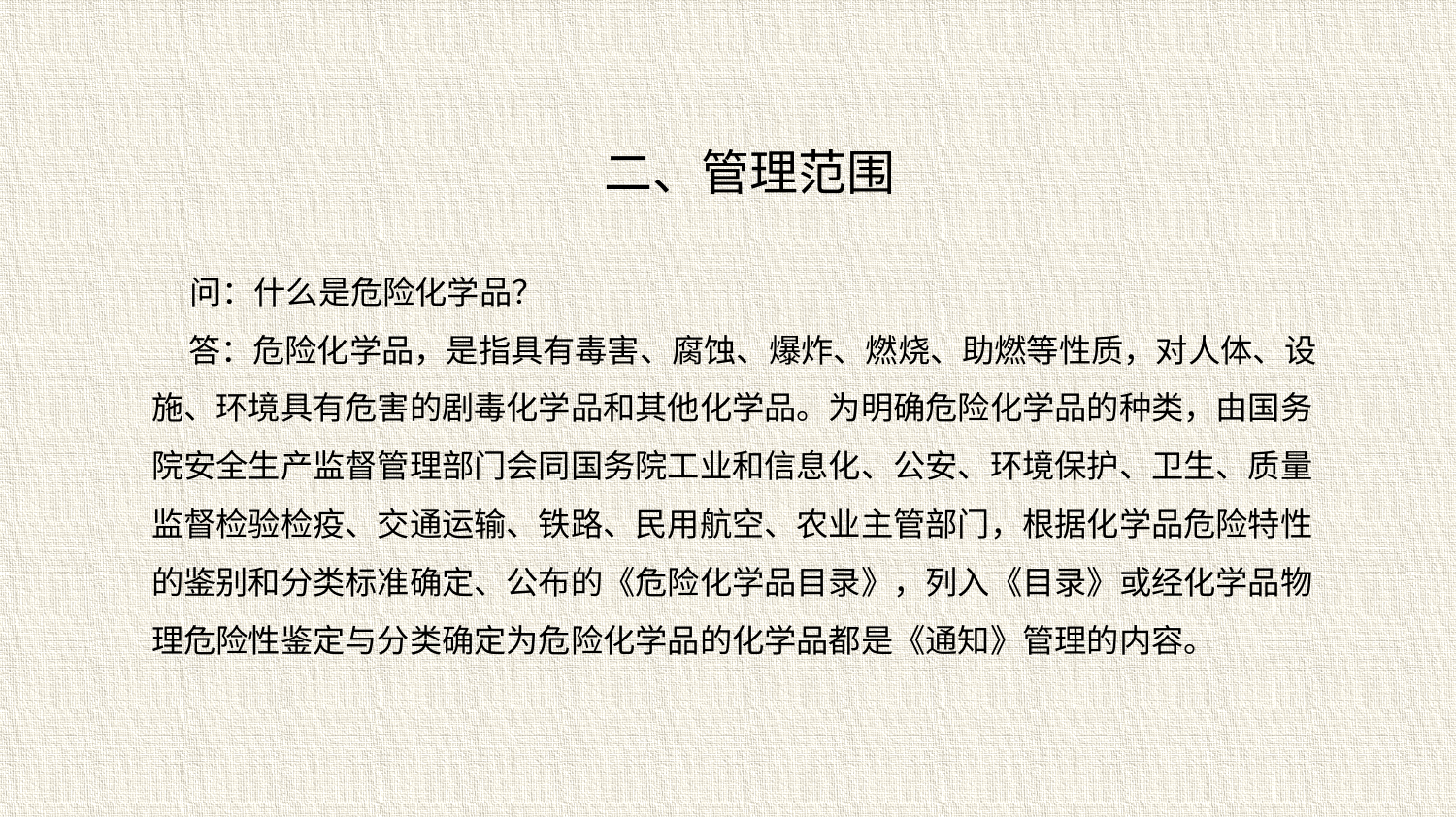

二、管理范围
      问：什么是危险化学品？
    答：危险化学品，是指具有毒害、腐蚀、爆炸、燃烧、助燃等性质，对人体、设施、环境具有危害的剧毒化学品和其他化学品。为明确危险化学品的种类，由国务院安全生产监督管理部门会同国务院工业和信息化、公安、环境保护、卫生、质量监督检验检疫、交通运输、铁路、民用航空、农业主管部门，根据化学品危险特性的鉴别和分类标准确定、公布的《危险化学品目录》，列入《目录》或经化学品物理危险性鉴定与分类确定为危险化学品的化学品都是《通知》管理的内容。